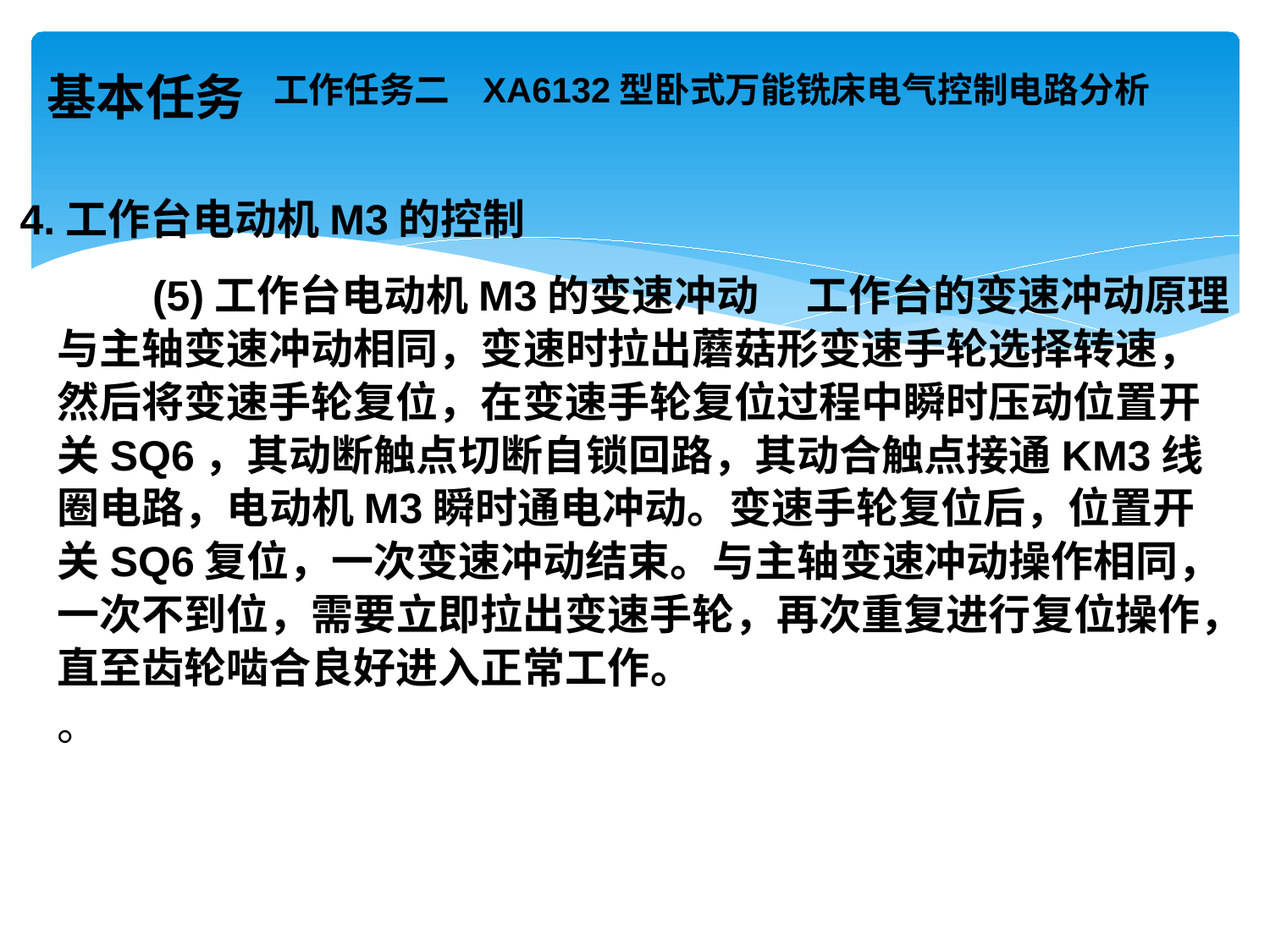

# 工作任务二   XA6132型卧式万能铣床电气控制电路分析
基本任务
4.工作台电动机M3的控制
        (5)工作台电动机M3的变速冲动     工作台的变速冲动原理与主轴变速冲动相同，变速时拉出蘑菇形变速手轮选择转速，然后将变速手轮复位，在变速手轮复位过程中瞬时压动位置开关SQ6，其动断触点切断自锁回路，其动合触点接通KM3线圈电路，电动机M3瞬时通电冲动。变速手轮复位后，位置开关SQ6复位，一次变速冲动结束。与主轴变速冲动操作相同，一次不到位，需要立即拉出变速手轮，再次重复进行复位操作，直至齿轮啮合良好进入正常工作。
。